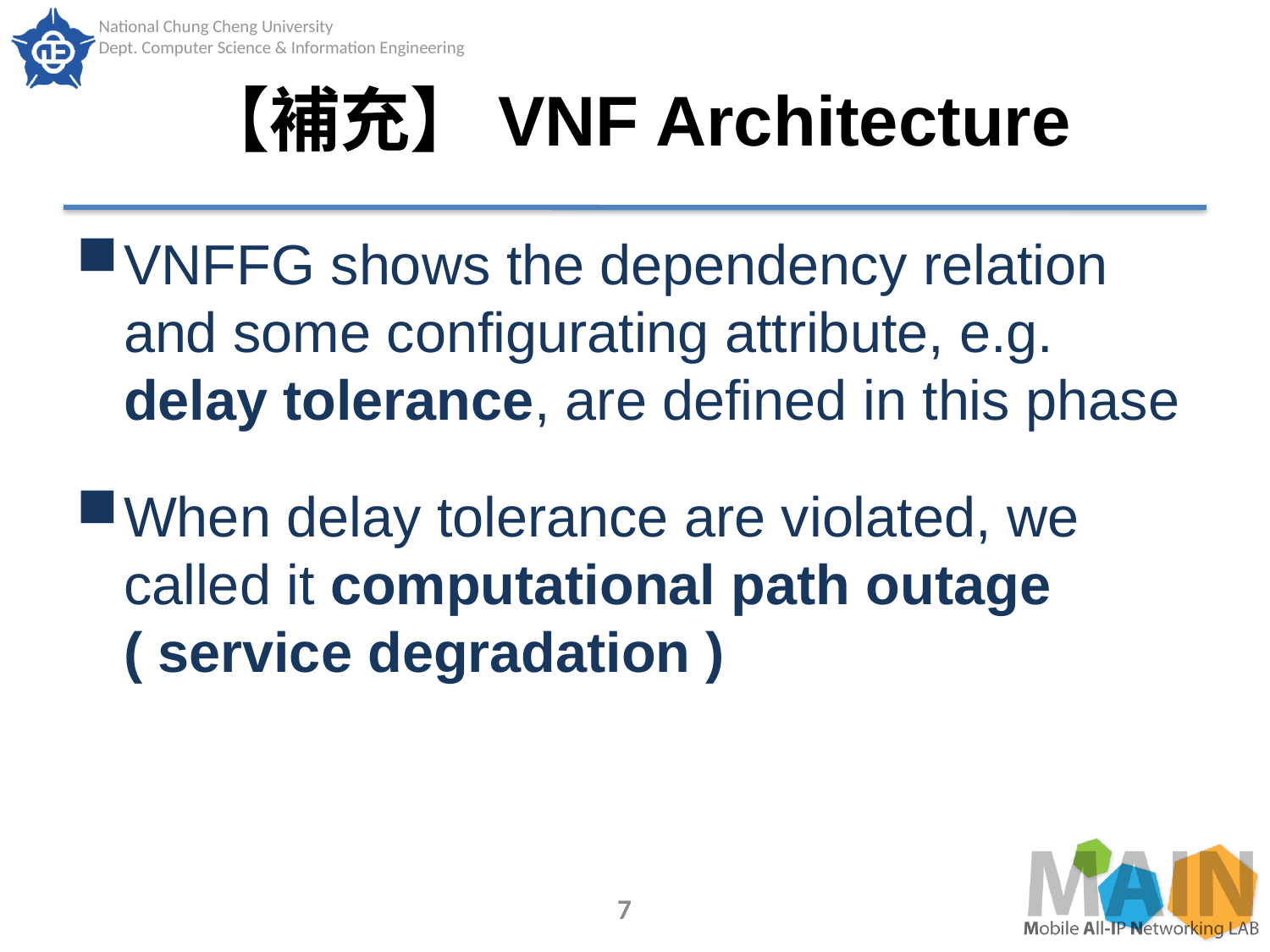

# 【補充】VNF Architecture
VNFFG shows the dependency relation  and some configurating attribute, e.g.  delay tolerance, are defined in this phase
When delay tolerance are violated, we called it computational path outage ( service degradation )
7